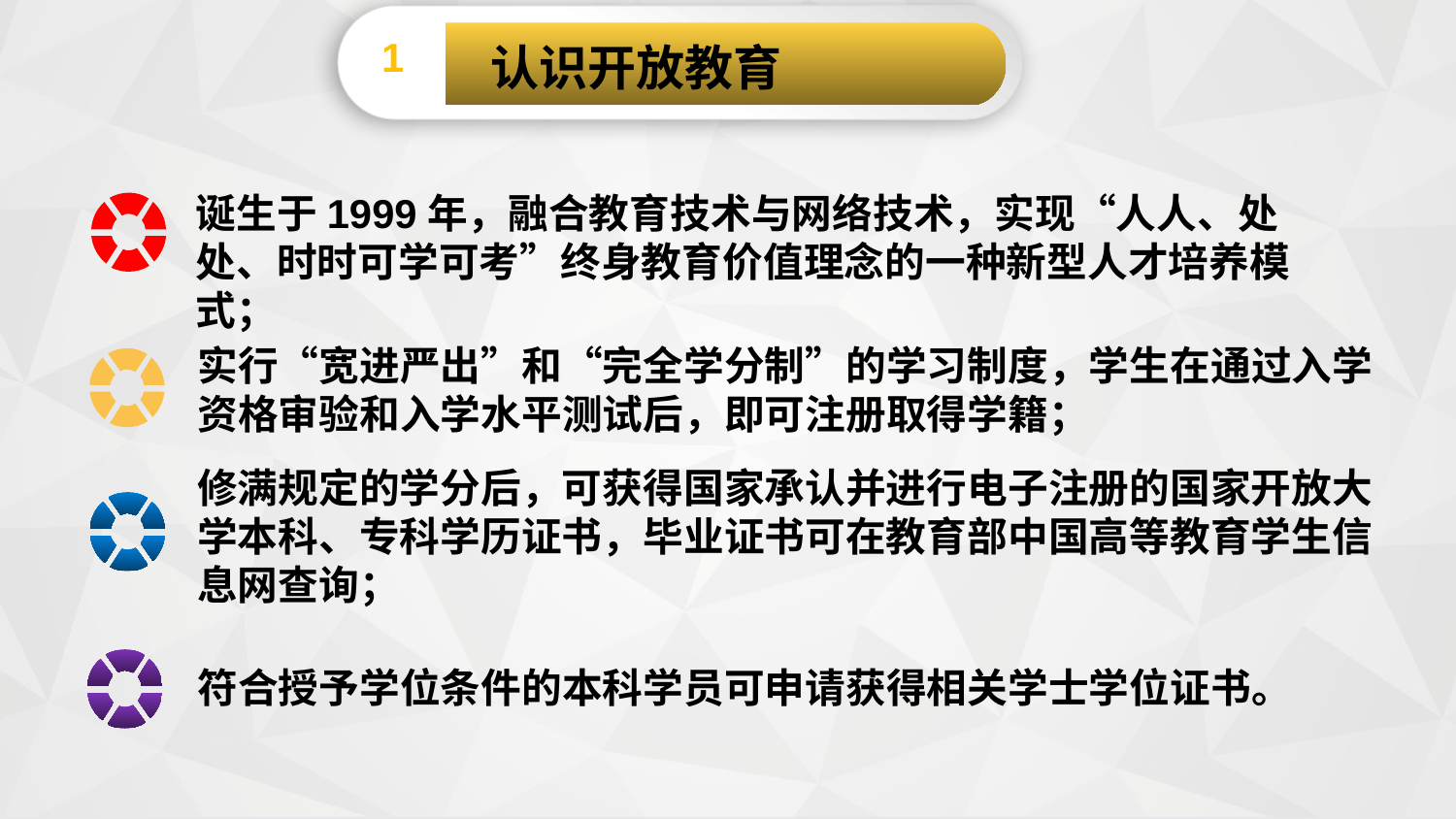

1
认识开放教育
诞生于1999年，融合教育技术与网络技术，实现“人人、处处、时时可学可考”终身教育价值理念的一种新型人才培养模式；

实行“宽进严出”和“完全学分制”的学习制度，学生在通过入学资格审验和入学水平测试后，即可注册取得学籍；

修满规定的学分后，可获得国家承认并进行电子注册的国家开放大学本科、专科学历证书，毕业证书可在教育部中国高等教育学生信息网查询；

符合授予学位条件的本科学员可申请获得相关学士学位证书。